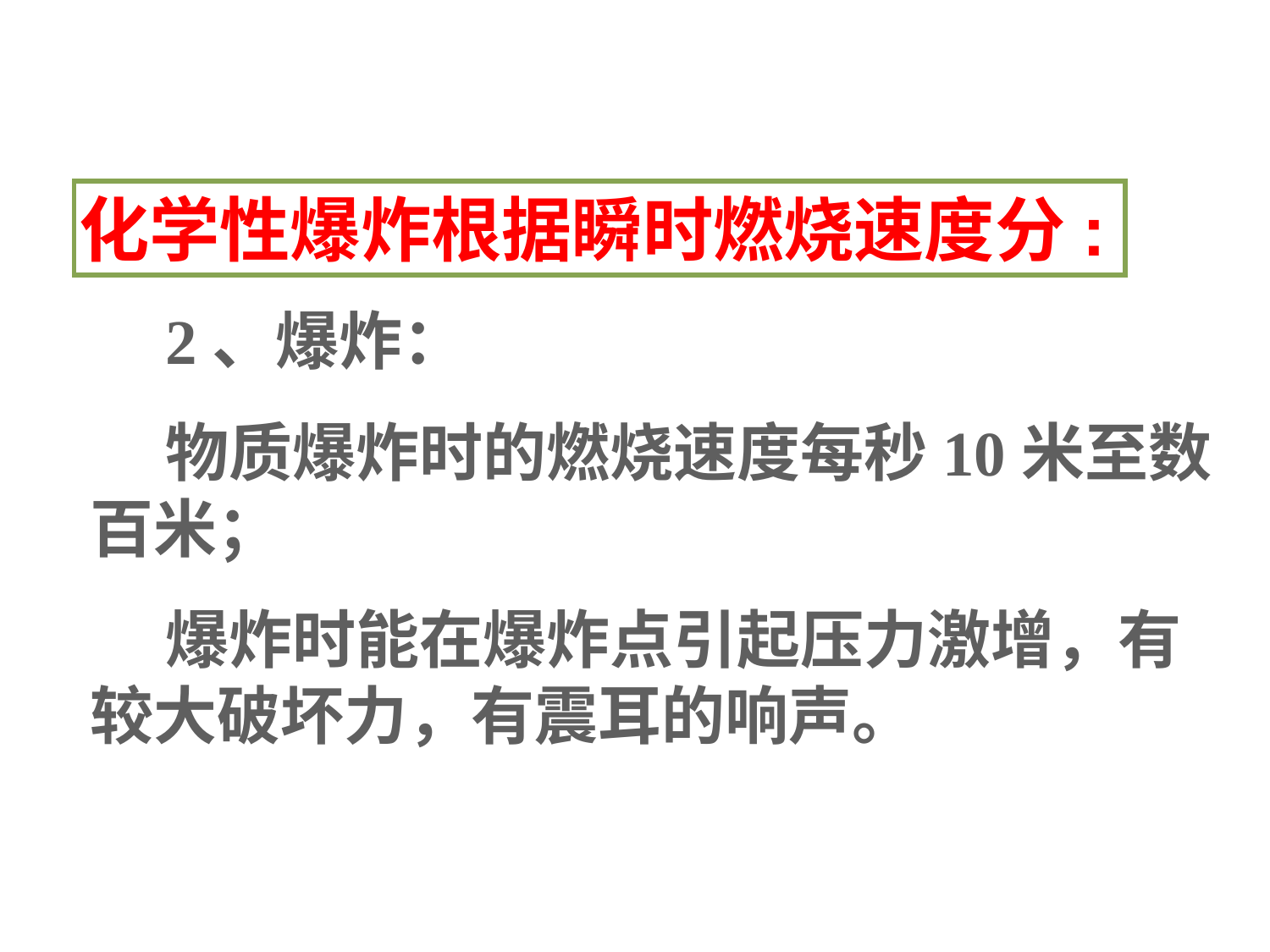

化学性爆炸根据瞬时燃烧速度分:
2、爆炸：
物质爆炸时的燃烧速度每秒10米至数百米；
爆炸时能在爆炸点引起压力激增，有较大破坏力，有震耳的响声。